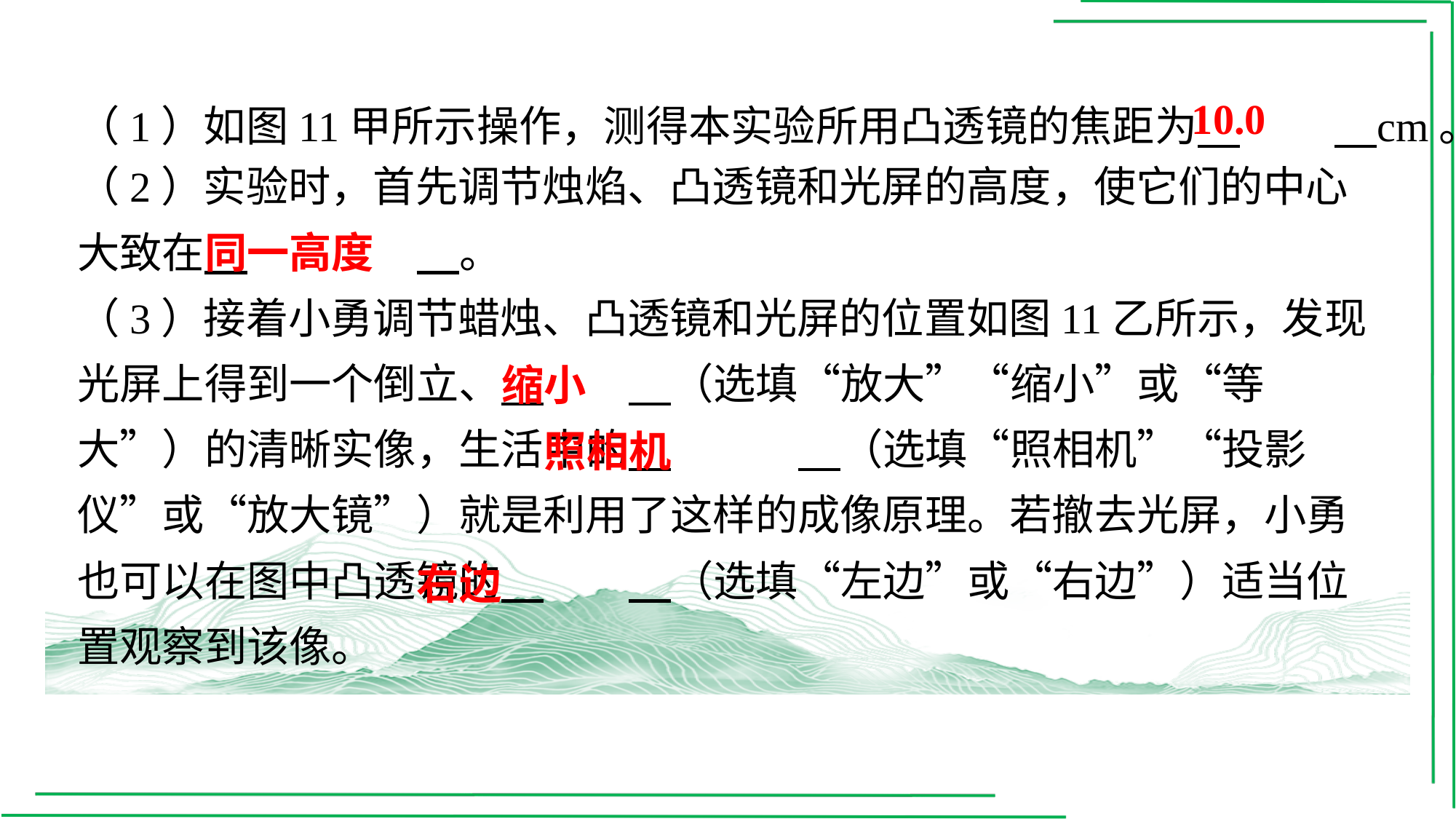

10.0
（1）如图11甲所示操作，测得本实验所用凸透镜的焦距为 　10.0　⁠cm。
（2）实验时，首先调节烛焰、凸透镜和光屏的高度，使它们的中心大致在 　同一高度　⁠。
（3）接着小勇调节蜡烛、凸透镜和光屏的位置如图11乙所示，发现光屏上得到一个倒立、 　缩小　⁠（选填“放大”“缩小”或“等大”）的清晰实像，生活中的 　照相机　⁠（选填“照相机”“投影仪”或“放大镜”）就是利用了这样的成像原理。若撤去光屏，小勇也可以在图中凸透镜的 　右边　⁠（选填“左边”或“右边”）适当位置观察到该像。
同一高度
缩小
照相机
右边